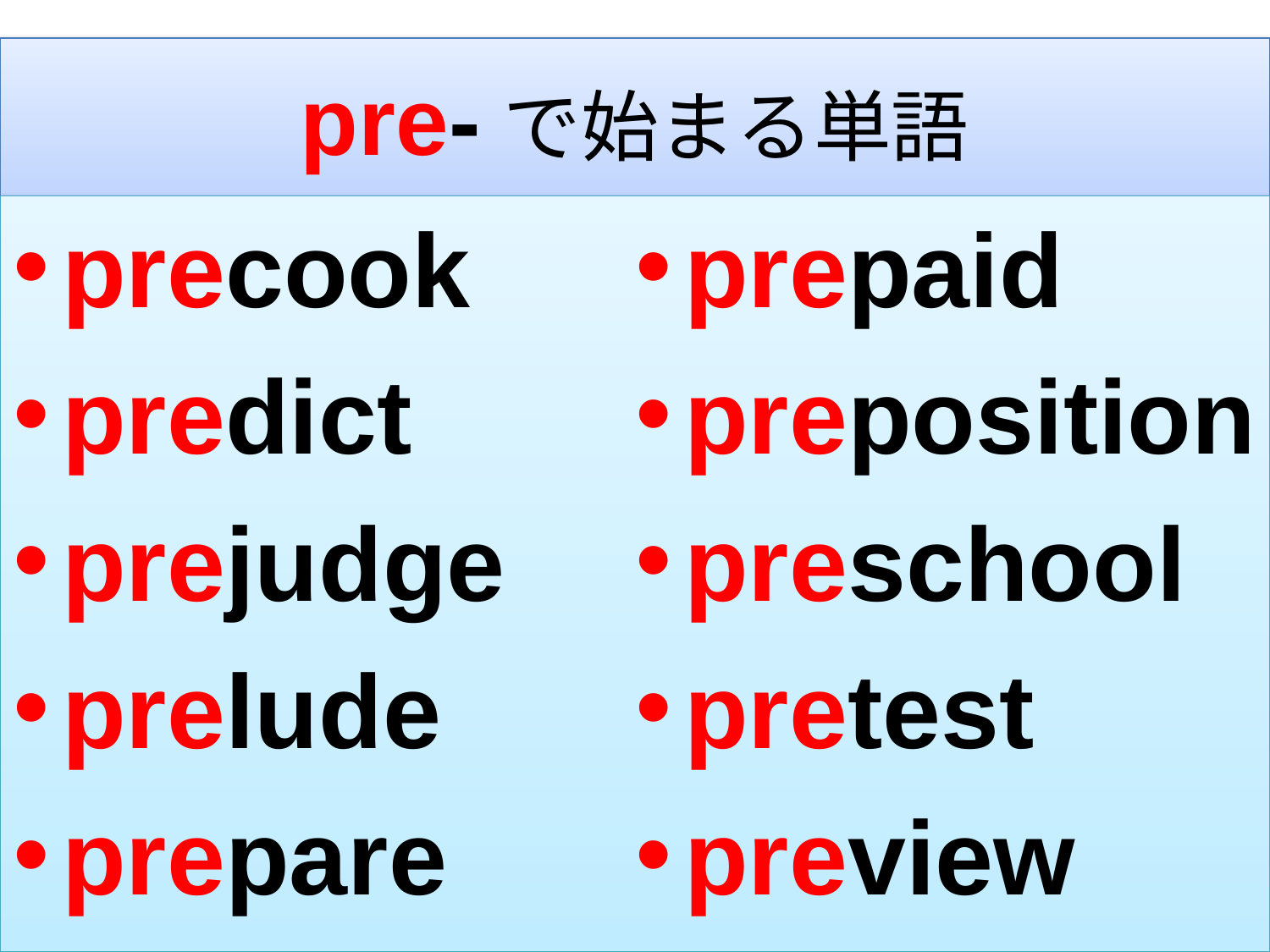

# pre-で始まる単語
precook
predict
prejudge
prelude
prepare
prepaid
preposition
preschool
pretest
preview